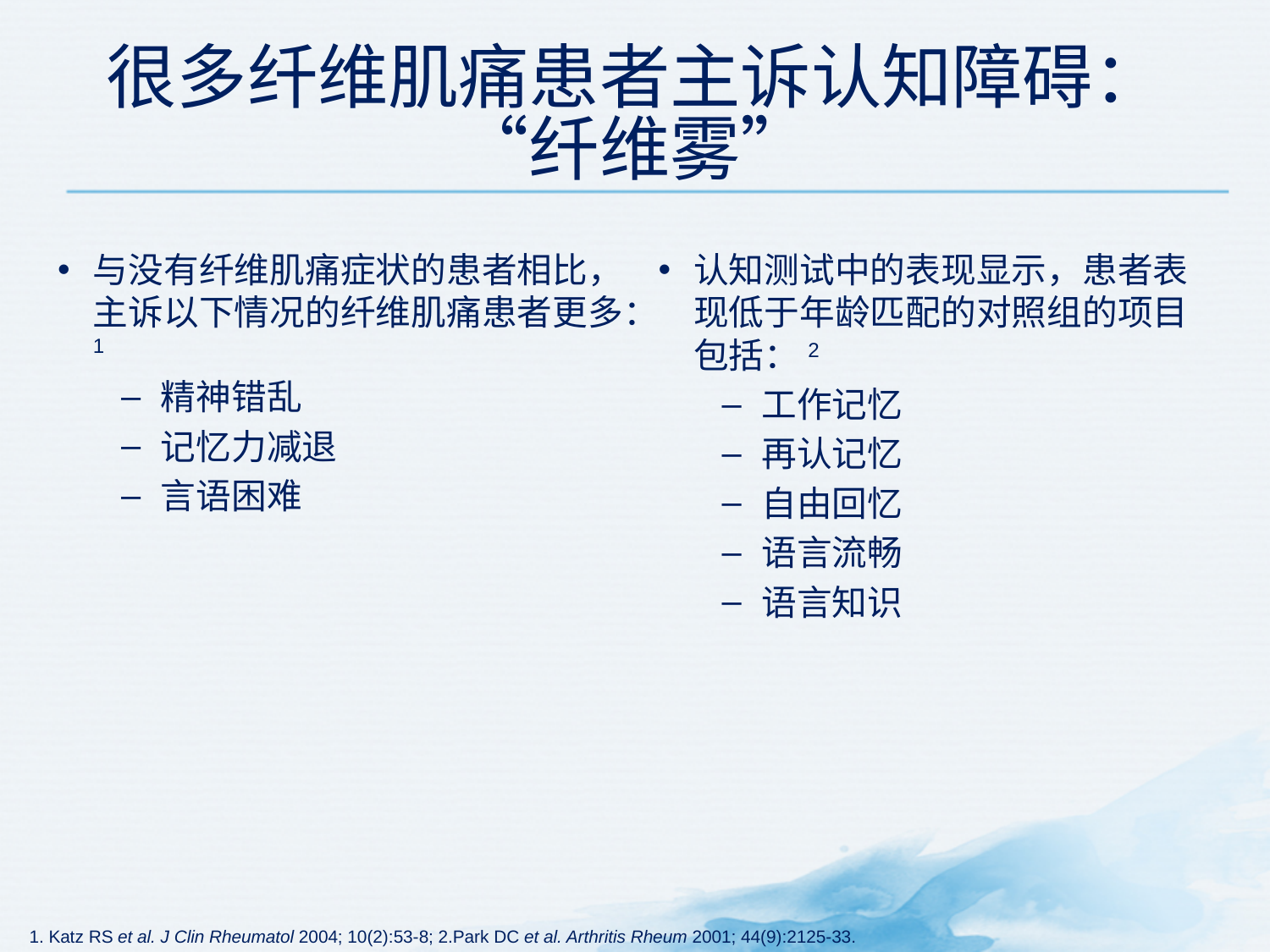

# 很多纤维肌痛患者主诉认知障碍： “纤维雾”
与没有纤维肌痛症状的患者相比，主诉以下情况的纤维肌痛患者更多：1
精神错乱
记忆力减退
言语困难
认知测试中的表现显示，患者表现低于年龄匹配的对照组的项目包括：2
工作记忆
再认记忆
自由回忆
语言流畅
语言知识
1. Katz RS et al. J Clin Rheumatol 2004; 10(2):53-8; 2.Park DC et al. Arthritis Rheum 2001; 44(9):2125-33.